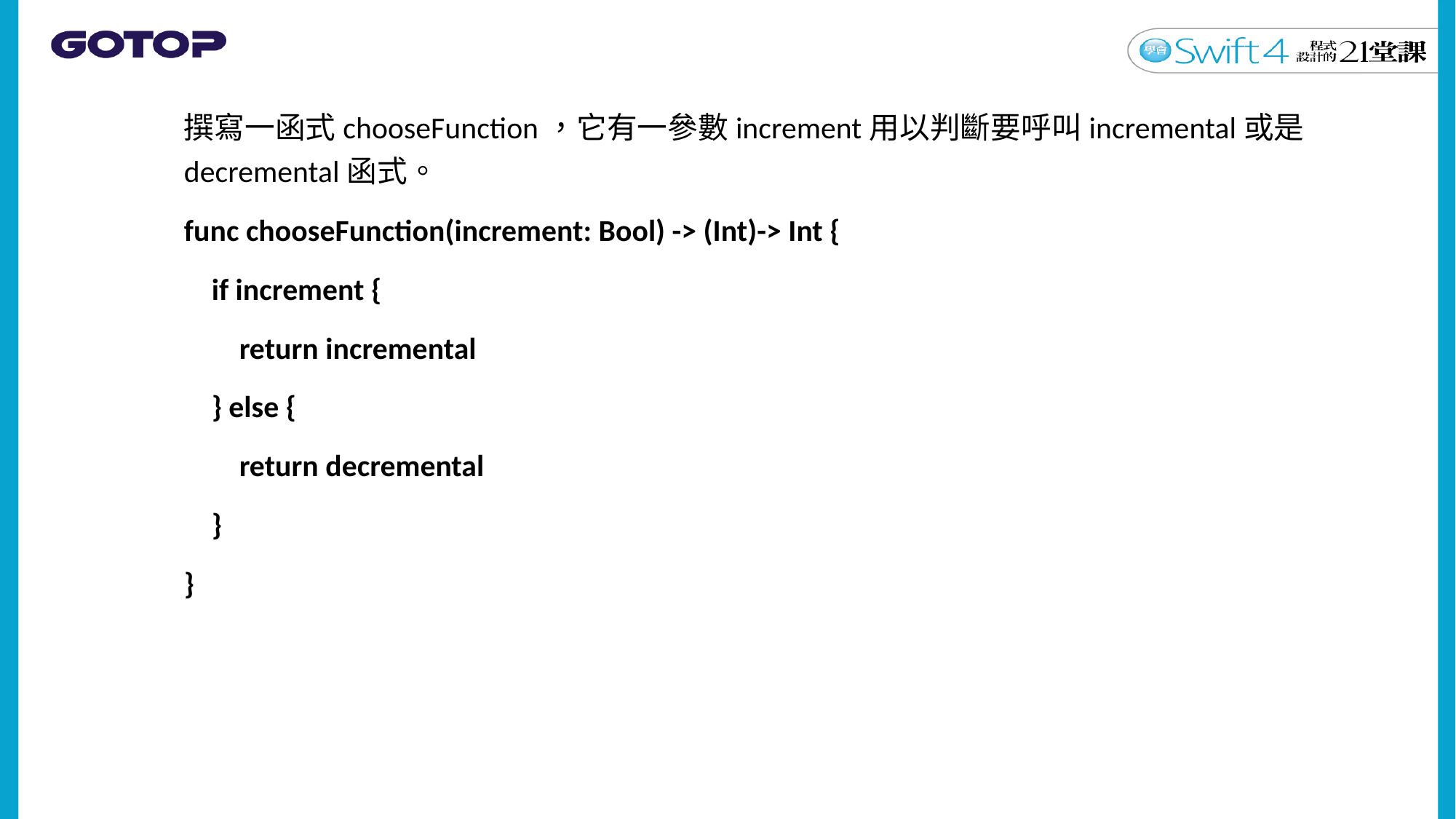

撰寫一函式chooseFunction，它有一參數increment用以判斷要呼叫incremental或是decremental函式。
func chooseFunction(increment: Bool) -> (Int)-> Int {
    if increment {
        return incremental
    } else {
        return decremental
    }
}